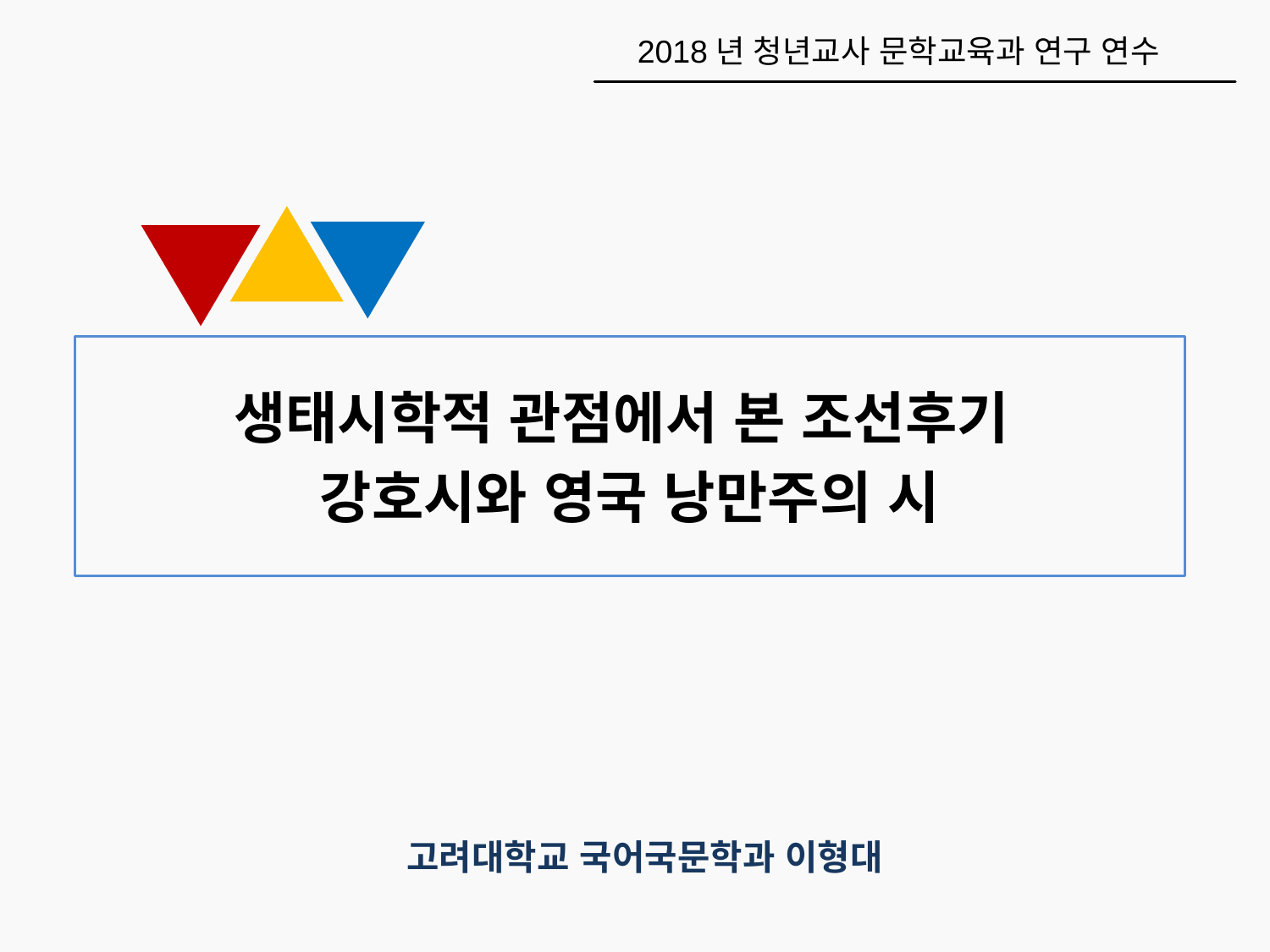

2018년 청년교사 문학교육과 연구 연수

생태시학적 관점에서 본 조선후기
강호시와 영국 낭만주의 시
고려대학교 국어국문학과 이형대